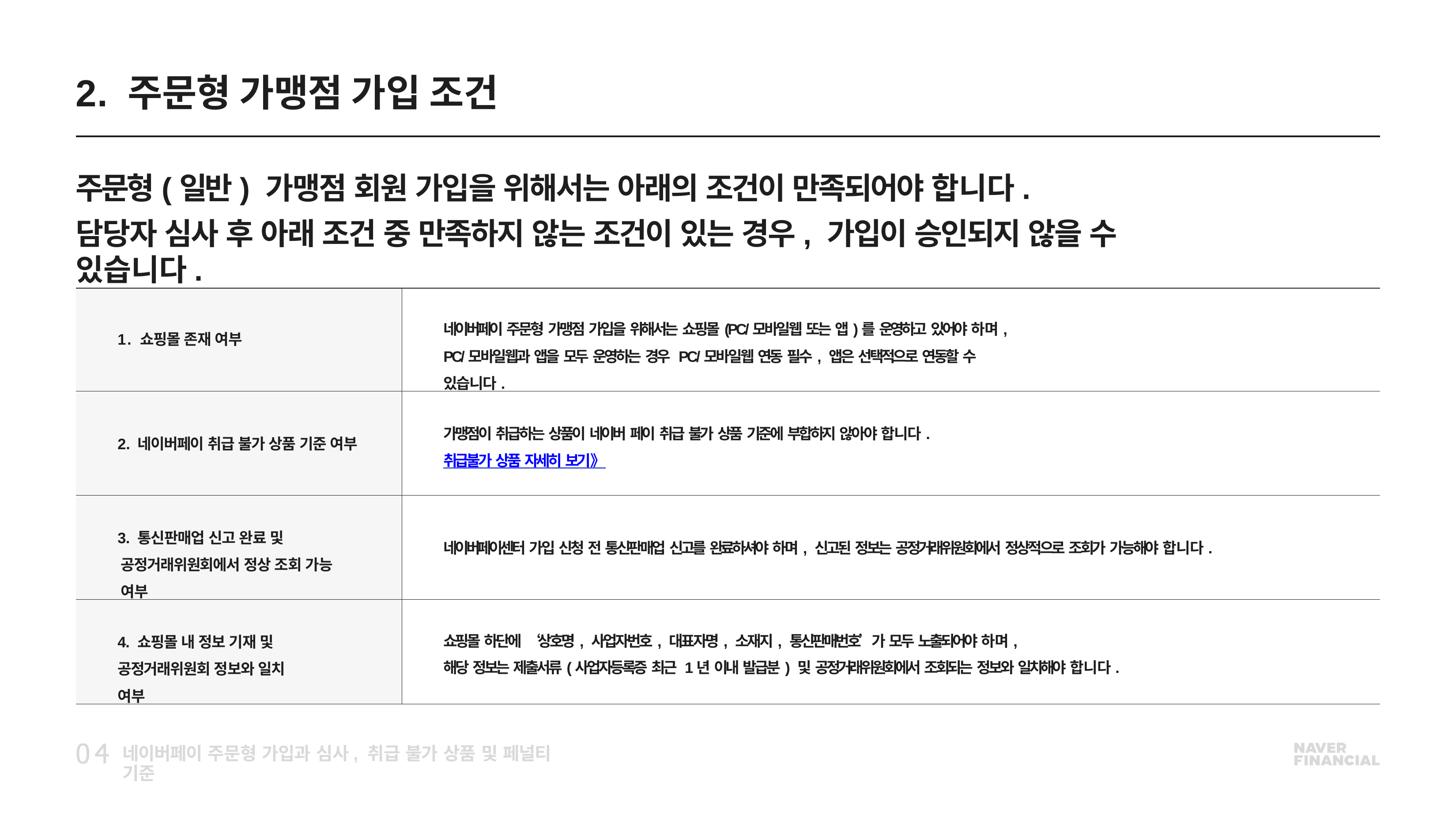

# 2. 주문형 가맹점 가입 조건
주문형(일반) 가맹점 회원 가입을 위해서는 아래의 조건이 만족되어야 합니다.
담당자 심사 후 아래 조건 중 만족하지 않는 조건이 있는 경우, 가입이 승인되지 않을 수 있습니다.
| 1. 쇼핑몰 존재 여부 | 네이버페이 주문형 가맹점 가입을 위해서는 쇼핑몰(PC/모바일웹 또는 앱)를 운영하고 있어야 하며, PC/모바일웹과 앱을 모두 운영하는 경우 PC/모바일웹 연동 필수, 앱은 선택적으로 연동할 수 있습니다. |
| --- | --- |
| 2. 네이버페이 취급 불가 상품 기준 여부 | 가맹점이 취급하는 상품이 네이버 페이 취급 불가 상품 기준에 부합하지 않아야 합니다. 취급불가 상품 자세히 보기》 |
| 3. 통신판매업 신고 완료 및 공정거래위원회에서 정상 조회 가능 여부 | 네이버페이센터 가입 신청 전 통신판매업 신고를 완료하셔야 하며, 신고된 정보는 공정거래위원회에서 정상적으로 조회가 가능해야 합니다. |
| 4. 쇼핑몰 내 정보 기재 및 공정거래위원회 정보와 일치 여부 | 쇼핑몰 하단에 ‘상호명, 사업자번호, 대표자명, 소재지, 통신판매번호’가 모두 노출되어야 하며, 해당 정보는 제출서류(사업자등록증 최근 1년 이내 발급분) 및 공정거래위원회에서 조회되는 정보와 일치해야 합니다. |
04
네이버페이 주문형 가입과 심사, 취급 불가 상품 및 페널티 기준